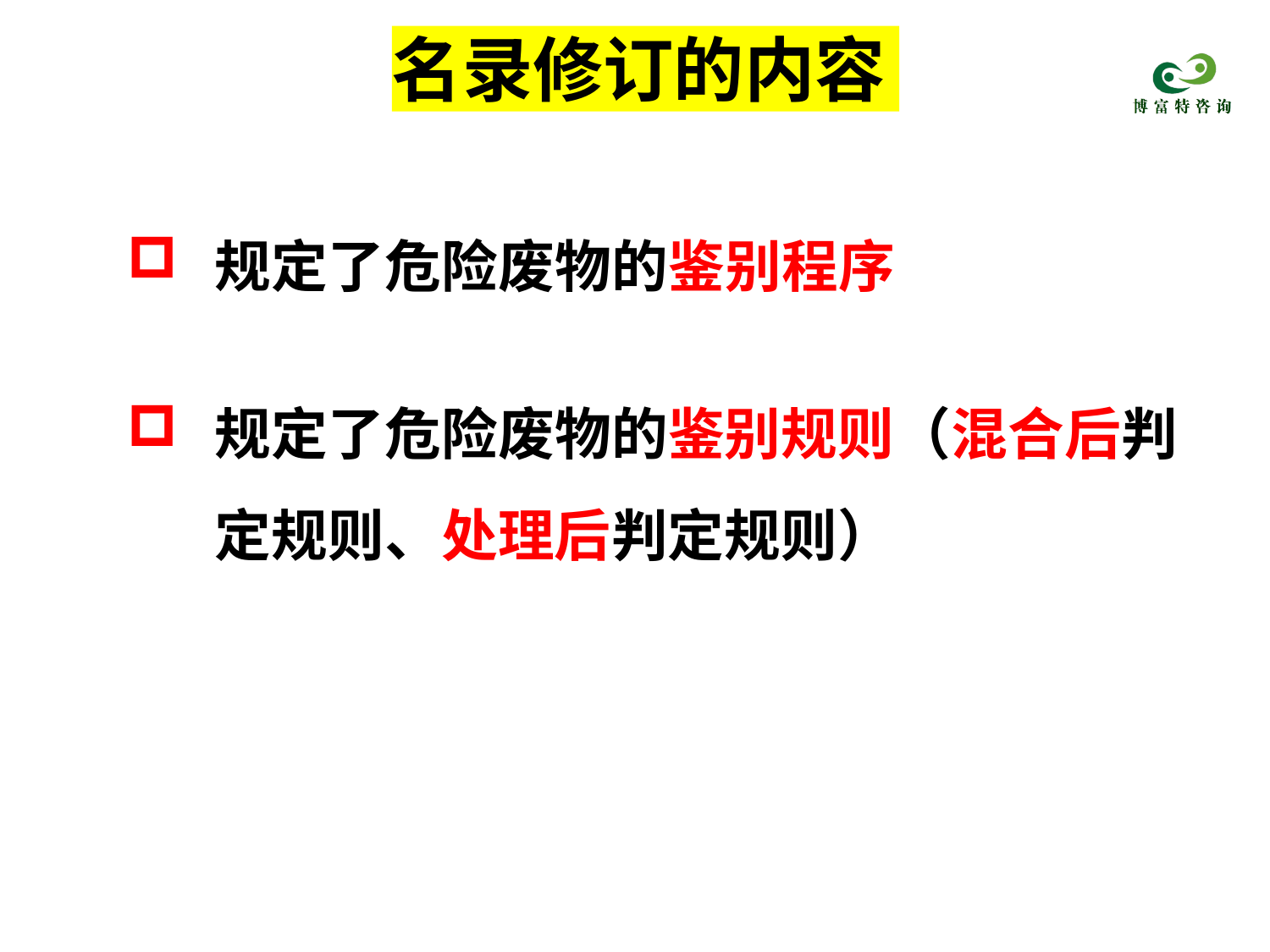

# 名录修订的内容
规定了危险废物的鉴别程序

规定了危险废物的鉴别规则（混合后判 定规则、处理后判定规则）